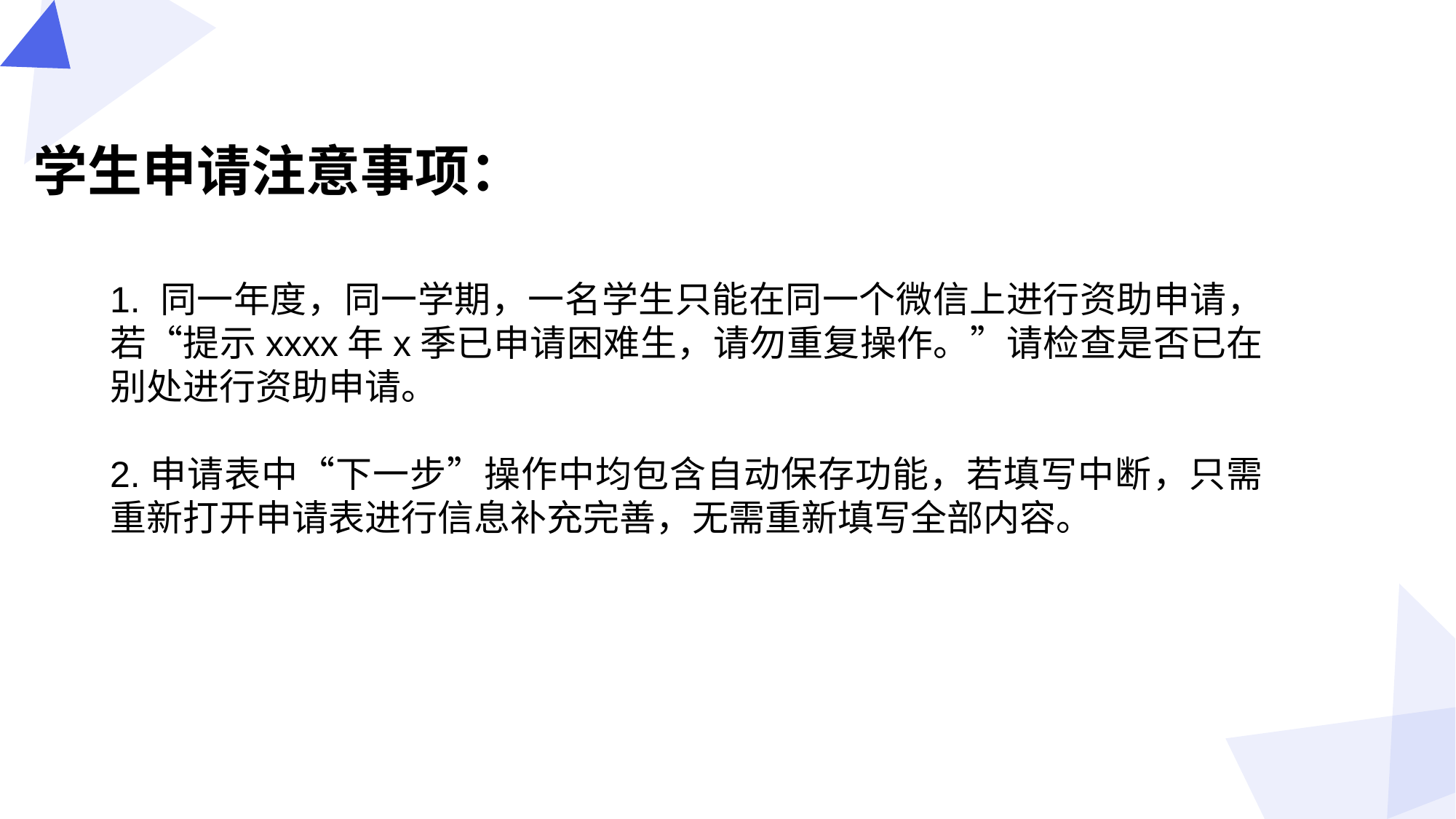

学生申请注意事项：
1. 同一年度，同一学期，一名学生只能在同一个微信上进行资助申请，若“提示xxxx年x季已申请困难生，请勿重复操作。”请检查是否已在别处进行资助申请。

2.申请表中“下一步”操作中均包含自动保存功能，若填写中断，只需重新打开申请表进行信息补充完善，无需重新填写全部内容。